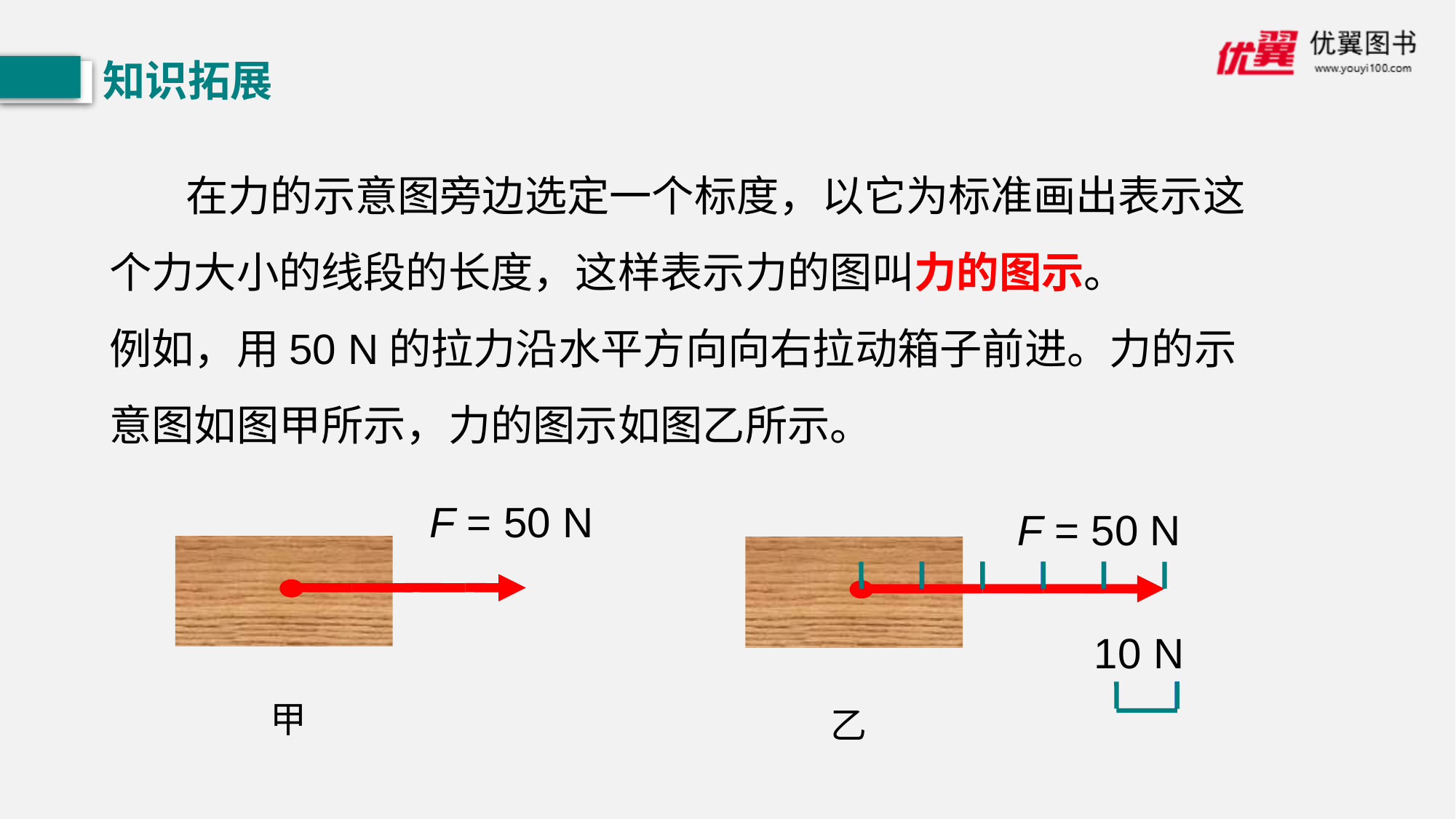

知识拓展

       在力的示意图旁边选定一个标度，以它为标准画出表示这个力大小的线段的长度，这样表示力的图叫力的图示。
例如，用50 N的拉力沿水平方向向右拉动箱子前进。力的示意图如图甲所示，力的图示如图乙所示。
F = 50 N

甲
F = 50 N

10 N

乙